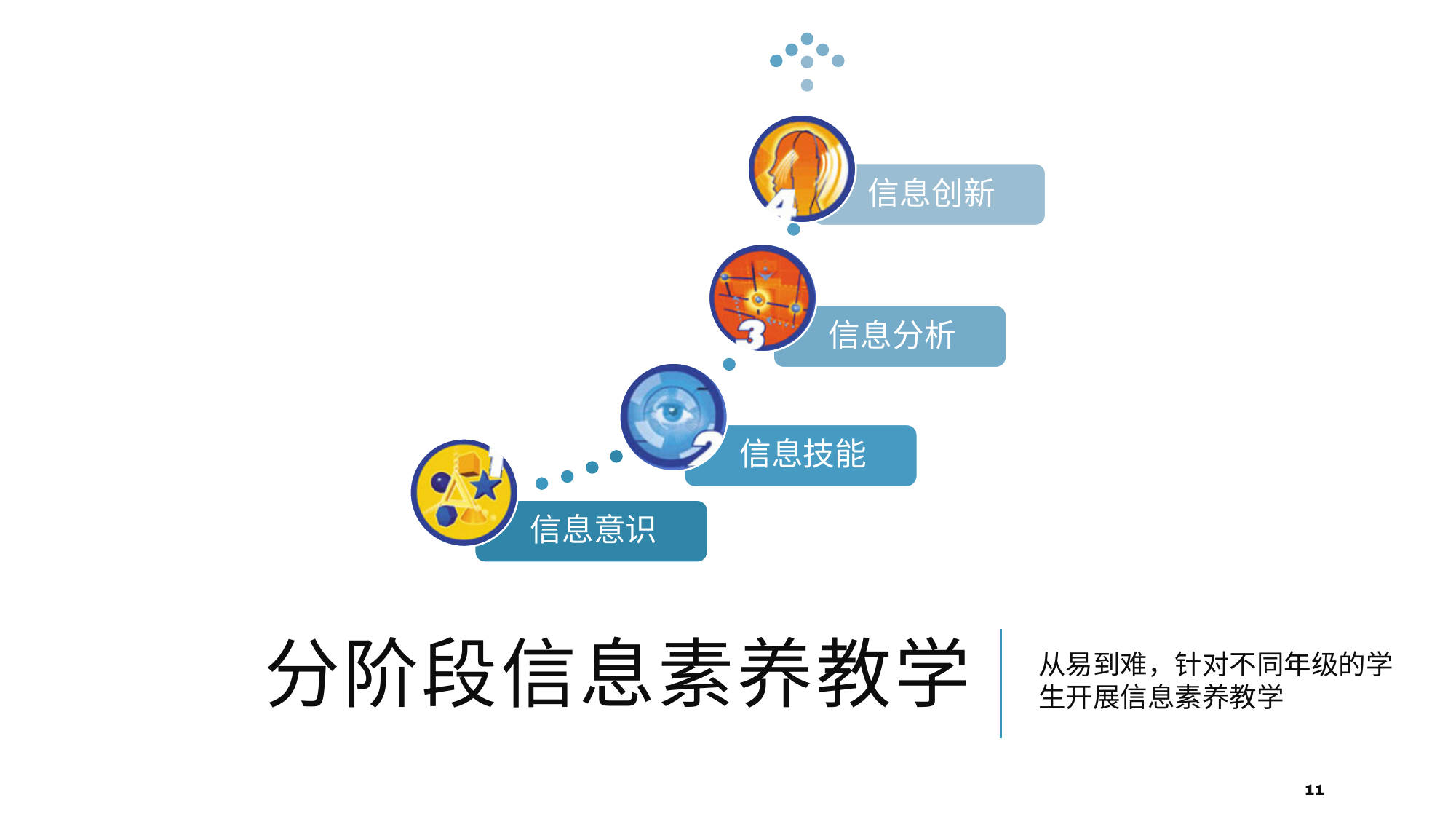

信息意识
信息技能
信息分析
信息创新
# 分阶段信息素养教学
从易到难，针对不同年级的学生开展信息素养教学
11